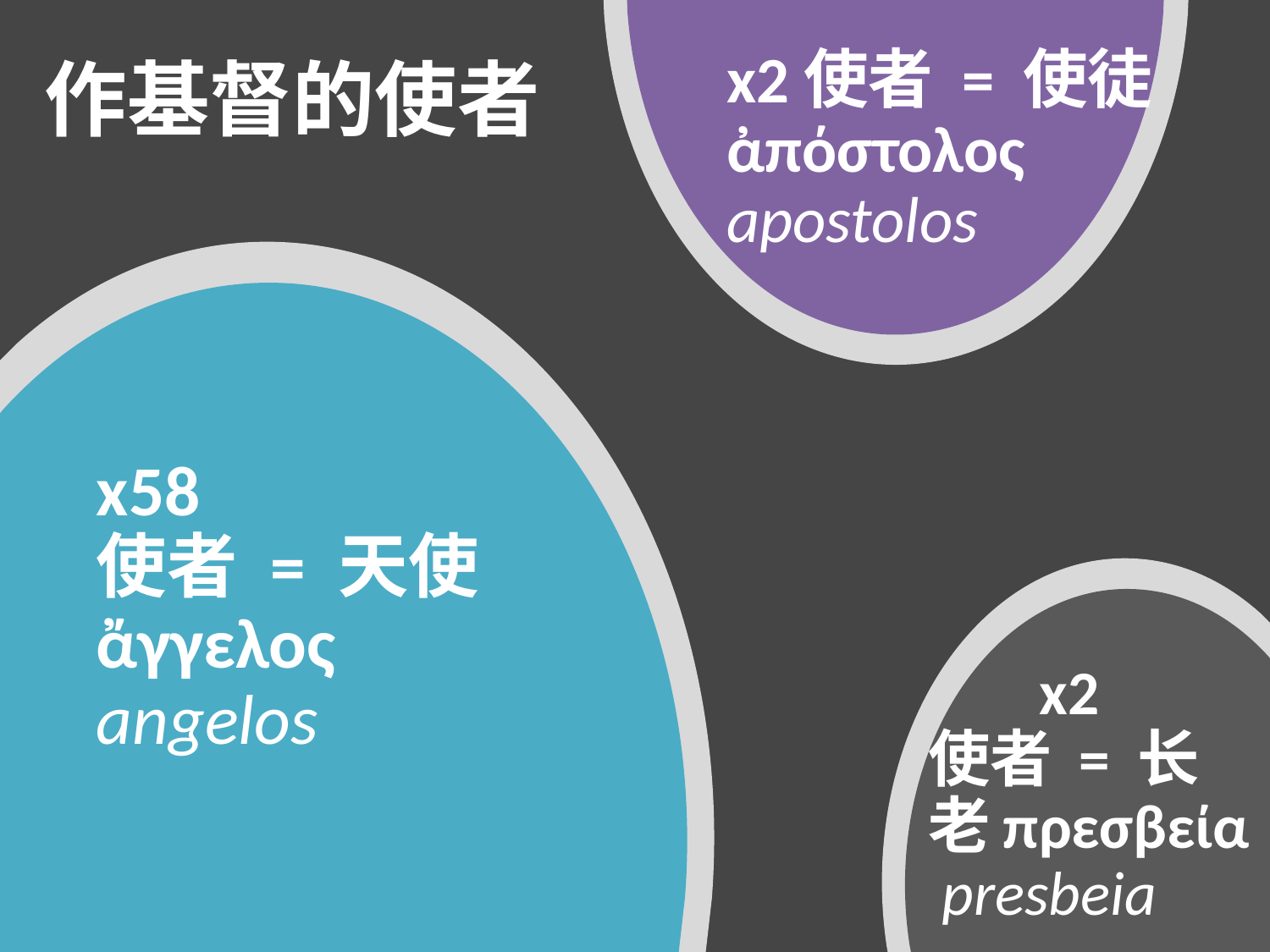

x2使者 = 使徒
ἀπόστολος  apostolos

作基督的使者

# x58 使者 = 天使 ἄγγελος angelos

        x2
使者 = 长老πρεσβεία  presbeia